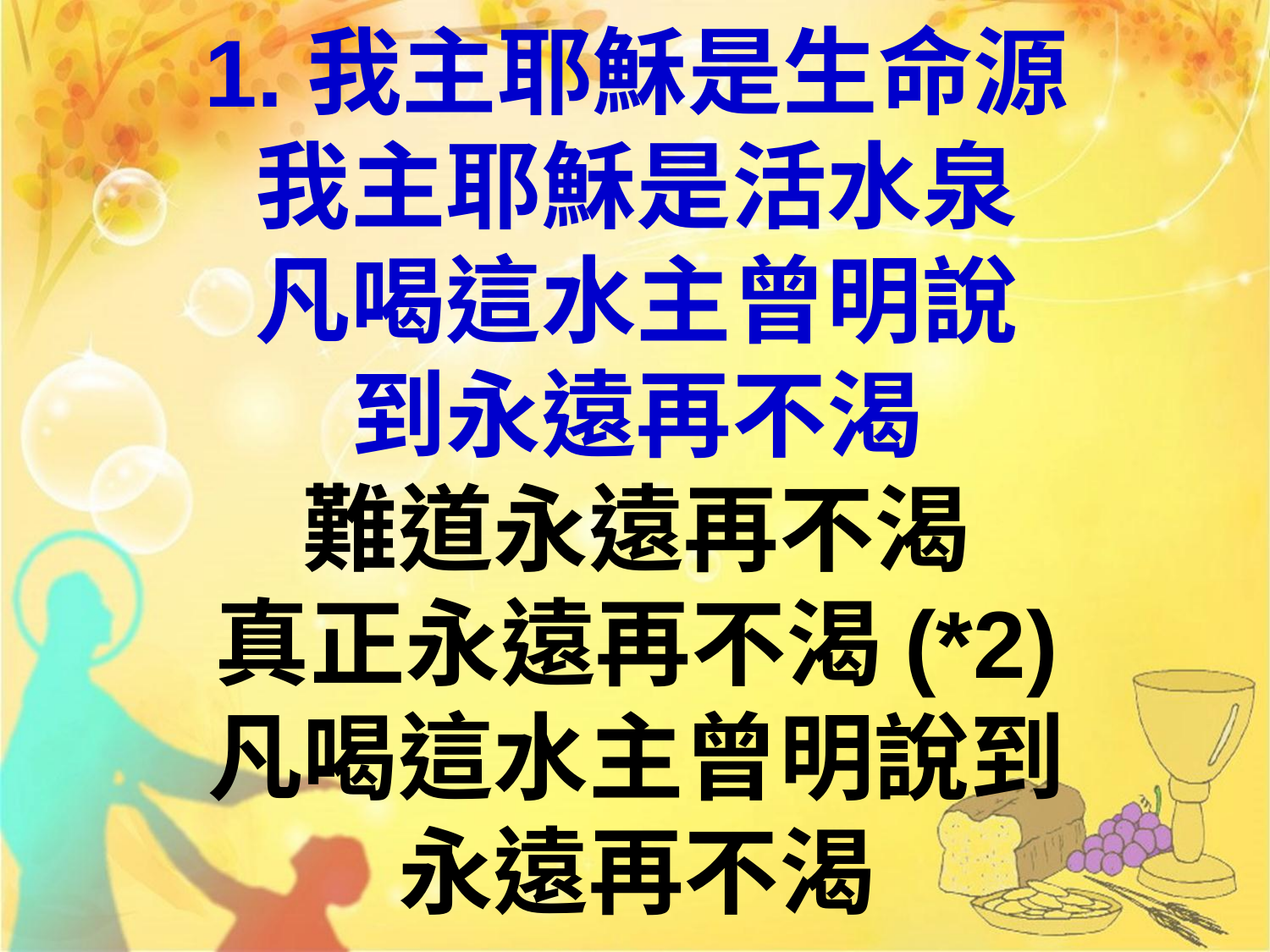

# 1.我主耶穌是生命源 我主耶穌是活水泉 凡喝這水主曾明說 到永遠再不渴 難道永遠再不渴 真正永遠再不渴(*2) 凡喝這水主曾明說到 永遠再不渴